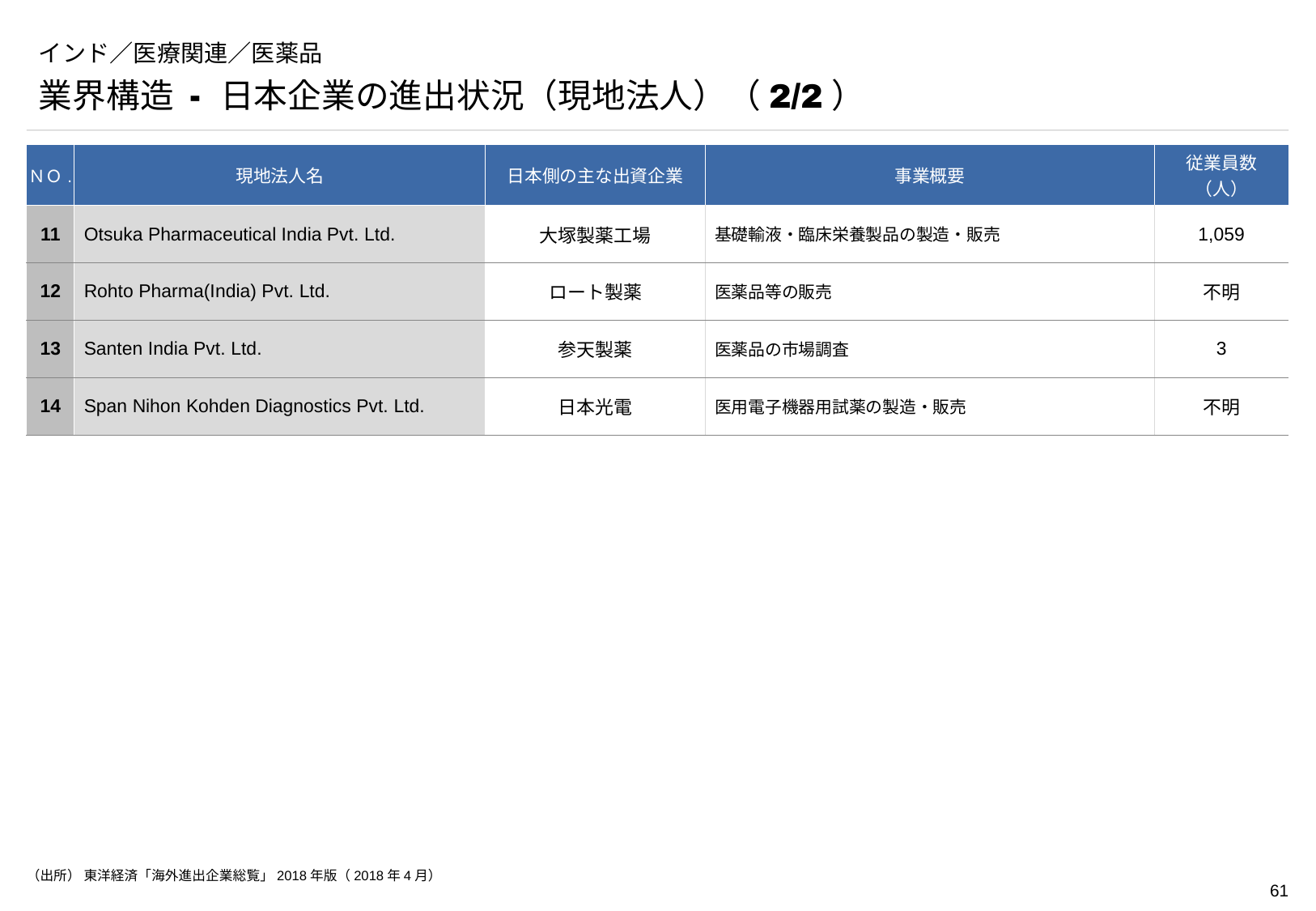

# インド／医療関連／医薬品
業界構造 - 日本企業の進出状況（現地法人）（2/2）
| ＮＯ. | 現地法人名 | 日本側の主な出資企業 | 事業概要 | 従業員数（人） |
| --- | --- | --- | --- | --- |
| 11 | Otsuka Pharmaceutical India Pvt. Ltd. | 大塚製薬工場 | 基礎輸液・臨床栄養製品の製造・販売 | 1,059 |
| 12 | Rohto Pharma(India) Pvt. Ltd. | ロート製薬 | 医薬品等の販売 | 不明 |
| 13 | Santen India Pvt. Ltd. | 参天製薬 | 医薬品の市場調査 | 3 |
| 14 | Span Nihon Kohden Diagnostics Pvt. Ltd. | 日本光電 | 医用電子機器用試薬の製造・販売 | 不明 |
（出所） 東洋経済「海外進出企業総覧」2018年版（2018年4月）